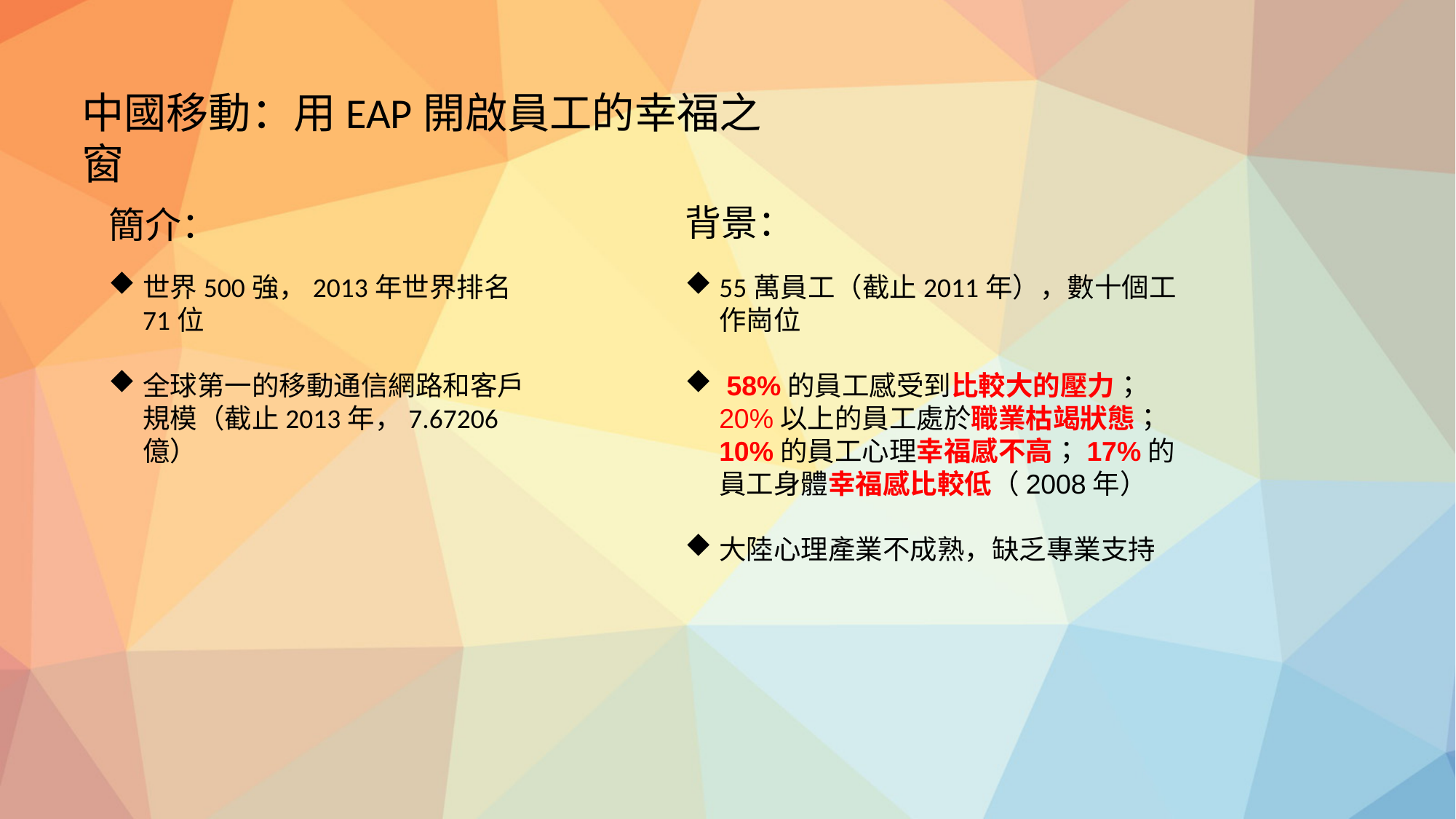

中國移動：用EAP開啟員工的幸福之窗
背景：
簡介：
世界500強，2013年世界排名71位

全球第一的移動通信網路和客戶規模（截止2013年，7.67206億）
55萬員工（截止2011年），數十個工作崗位

 58%的員工感受到比較大的壓力；20%以上的員工處於職業枯竭狀態；10%的員工心理幸福感不高；17%的員工身體幸福感比較低（2008年）

大陸心理產業不成熟，缺乏專業支持